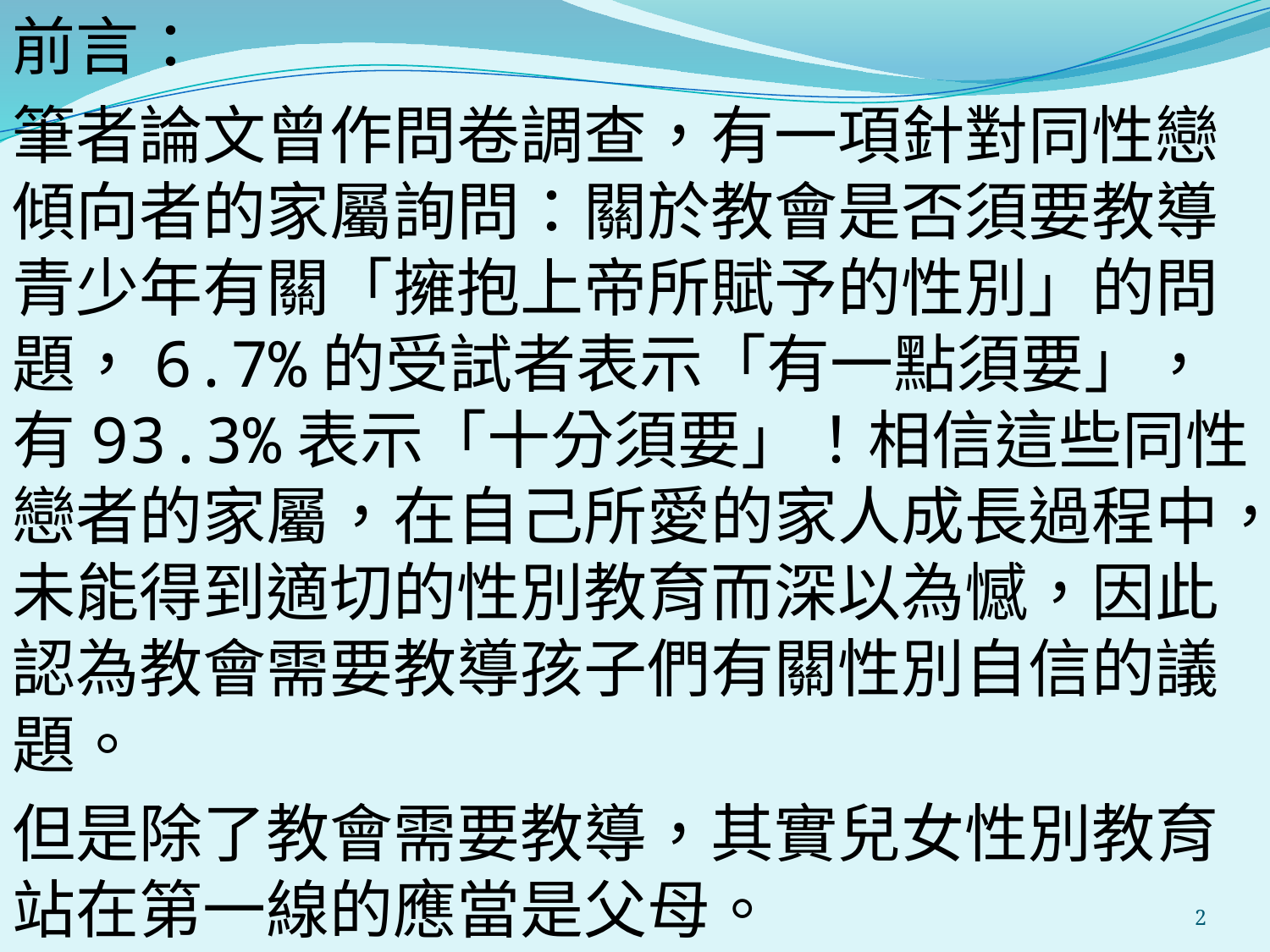

前言：
筆者論文曾作問卷調查，有一項針對同性戀傾向者的家屬詢問：關於教會是否須要教導青少年有關「擁抱上帝所賦予的性別」的問題，6.7%的受試者表示「有一點須要」，有93.3%表示「十分須要」！相信這些同性戀者的家屬，在自己所愛的家人成長過程中，未能得到適切的性別教育而深以為憾，因此認為教會需要教導孩子們有關性別自信的議題。
但是除了教會需要教導，其實兒女性別教育站在第一線的應當是父母。
#
2